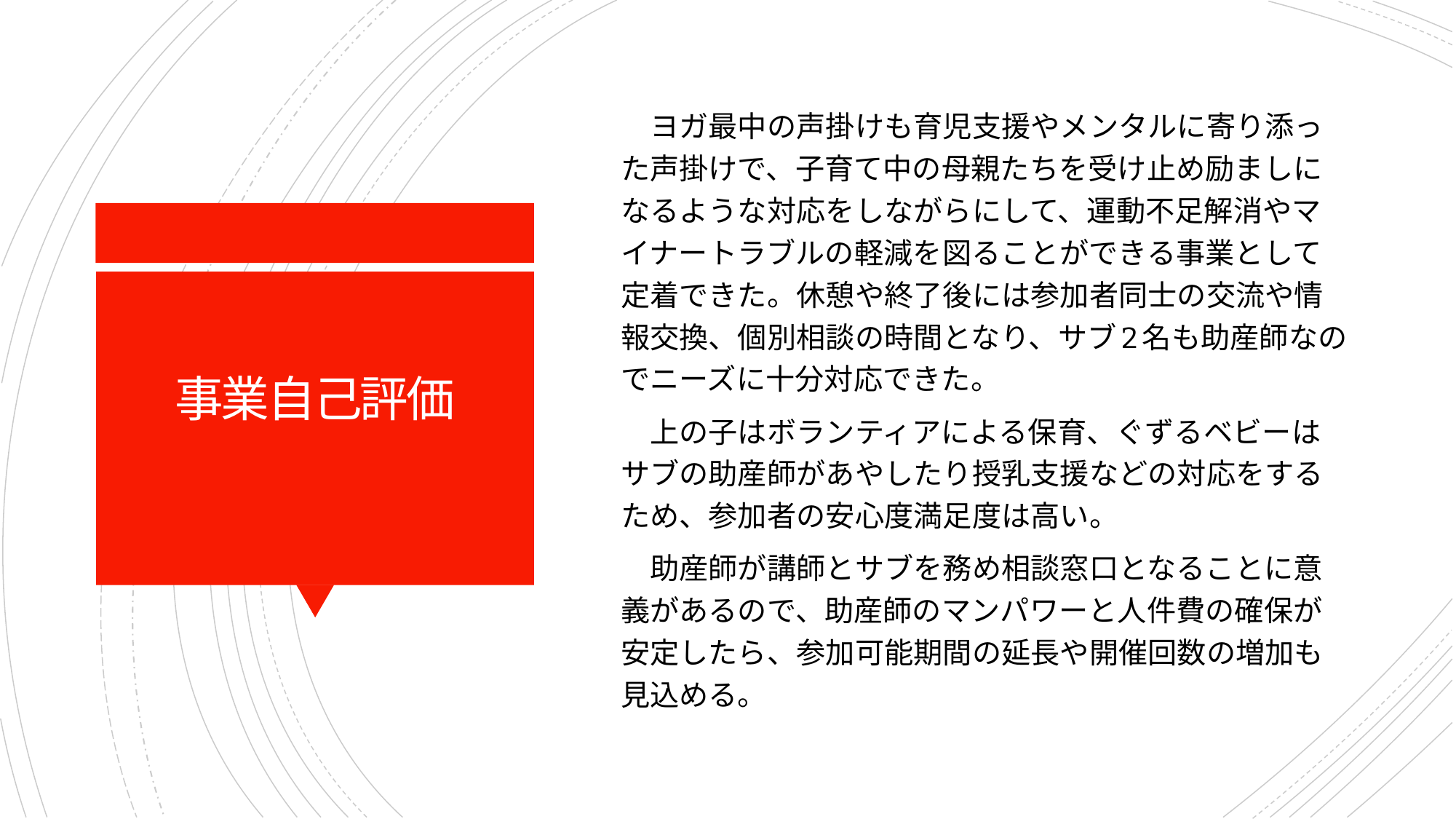

ヨガ最中の声掛けも育児支援やメンタルに寄り添った声掛けで、子育て中の母親たちを受け止め励ましになるような対応をしながらにして、運動不足解消やマイナートラブルの軽減を図ることができる事業として定着できた。休憩や終了後には参加者同士の交流や情報交換、個別相談の時間となり、サブ2名も助産師なのでニーズに十分対応できた。
　上の子はボランティアによる保育、ぐずるベビーはサブの助産師があやしたり授乳支援などの対応をするため、参加者の安心度満足度は高い。
　助産師が講師とサブを務め相談窓口となることに意義があるので、助産師のマンパワーと人件費の確保が安定したら、参加可能期間の延長や開催回数の増加も見込める。

# 事業自己評価